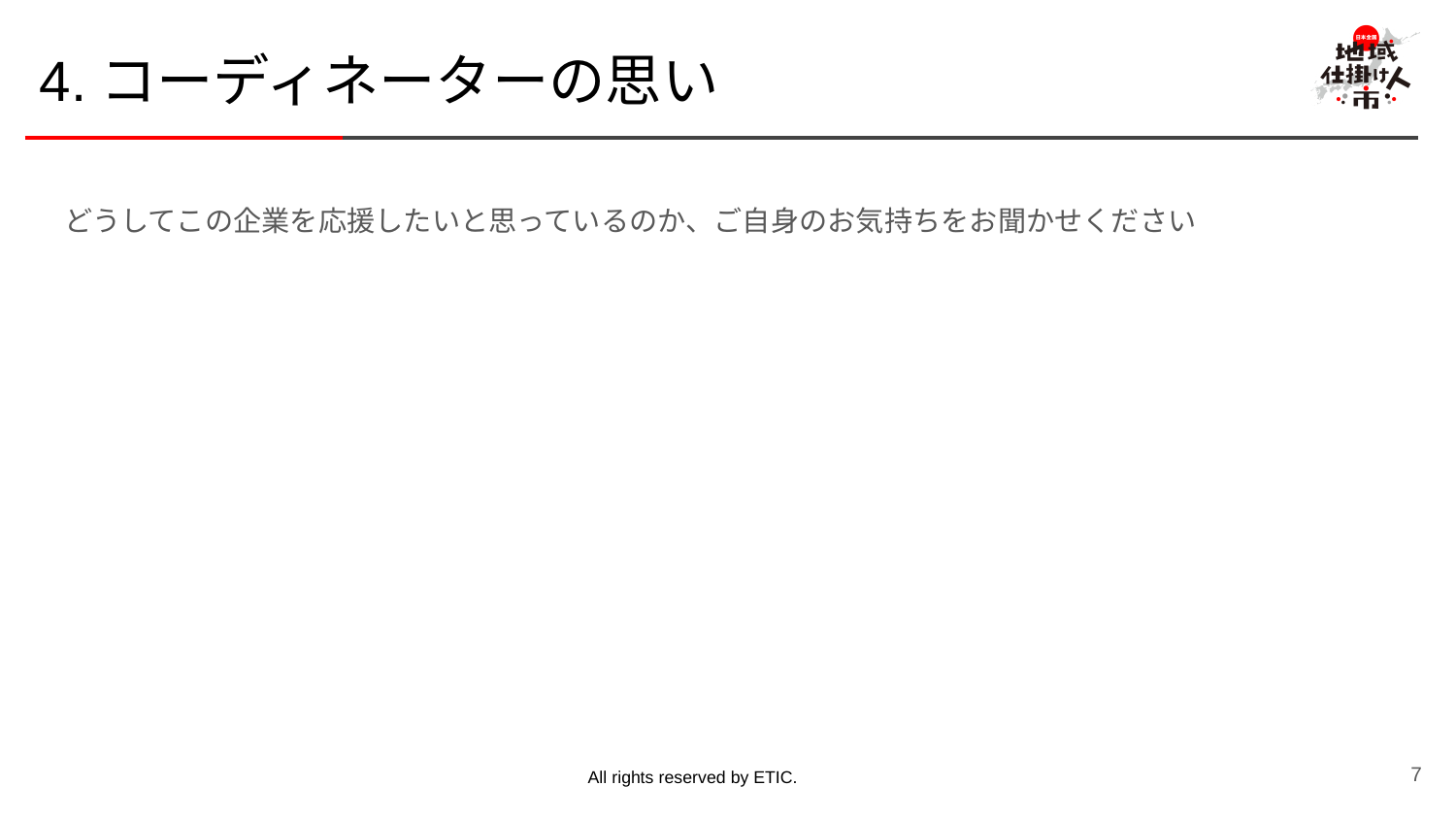

# 4.コーディネーターの思い
どうしてこの企業を応援したいと思っているのか、ご自身のお気持ちをお聞かせください
7